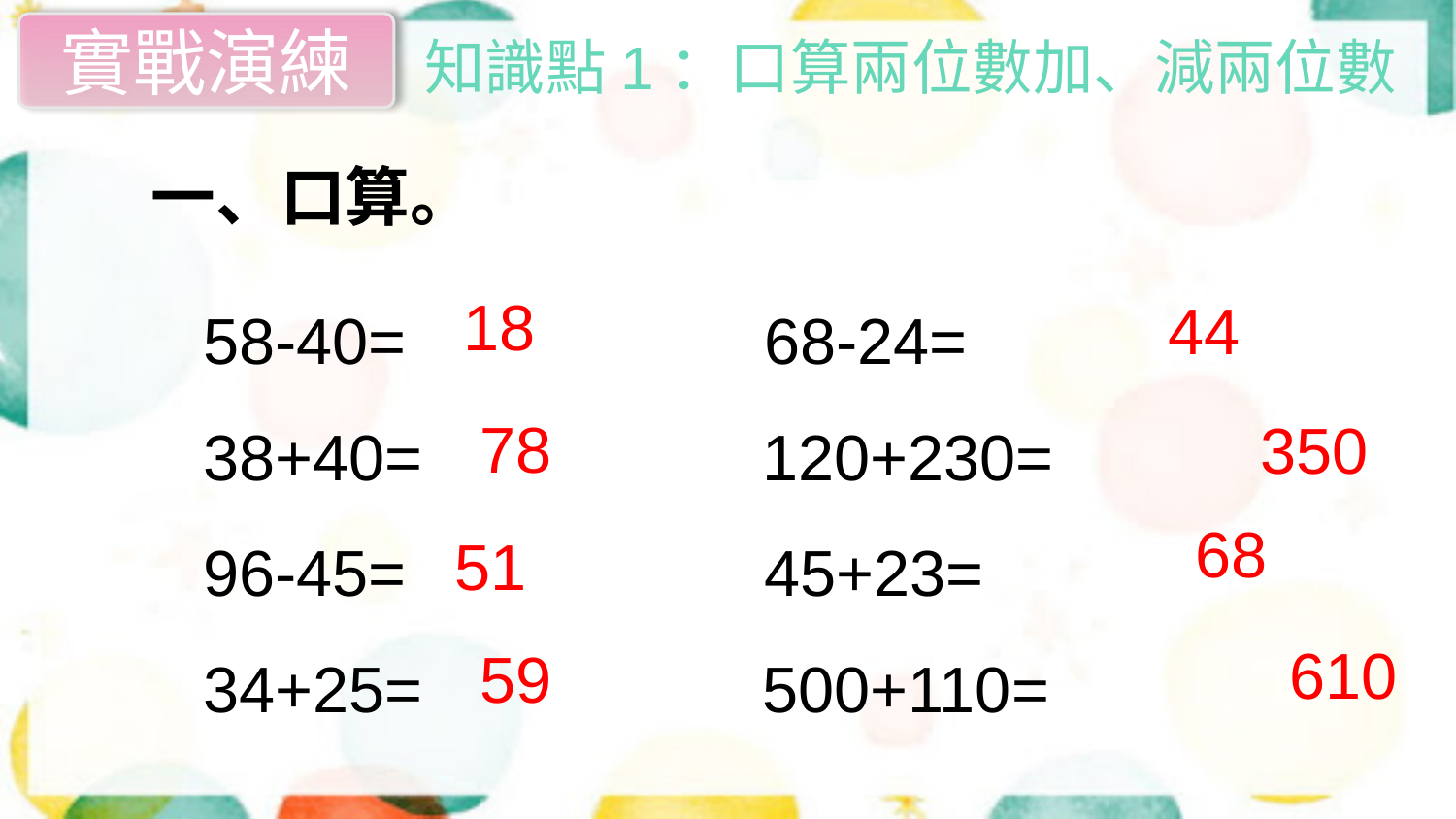

實戰演練
知識點1：口算兩位數加、減兩位數
一、口算。
58-40=                    68-24=
38+40=                   120+230=
96-45=                    45+23=
34+25=                   500+110=
18
44
78
350
68
51
610
59